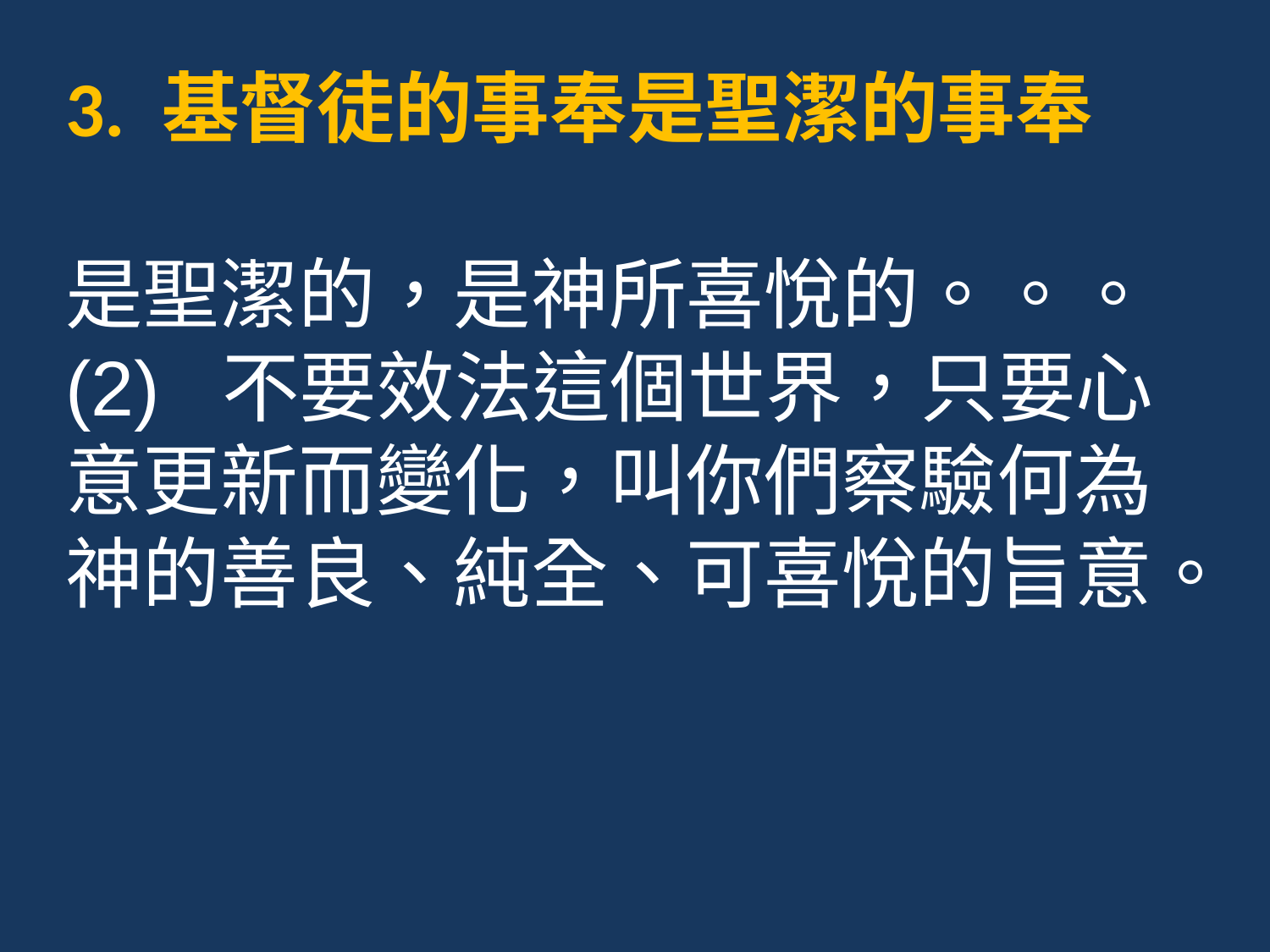

3. 基督徒的事奉是聖潔的事奉

是聖潔的，是神所喜悅的。。。(2)  不要效法這個世界，只要心意更新而變化，叫你們察驗何為神的善良、純全、可喜悅的旨意。